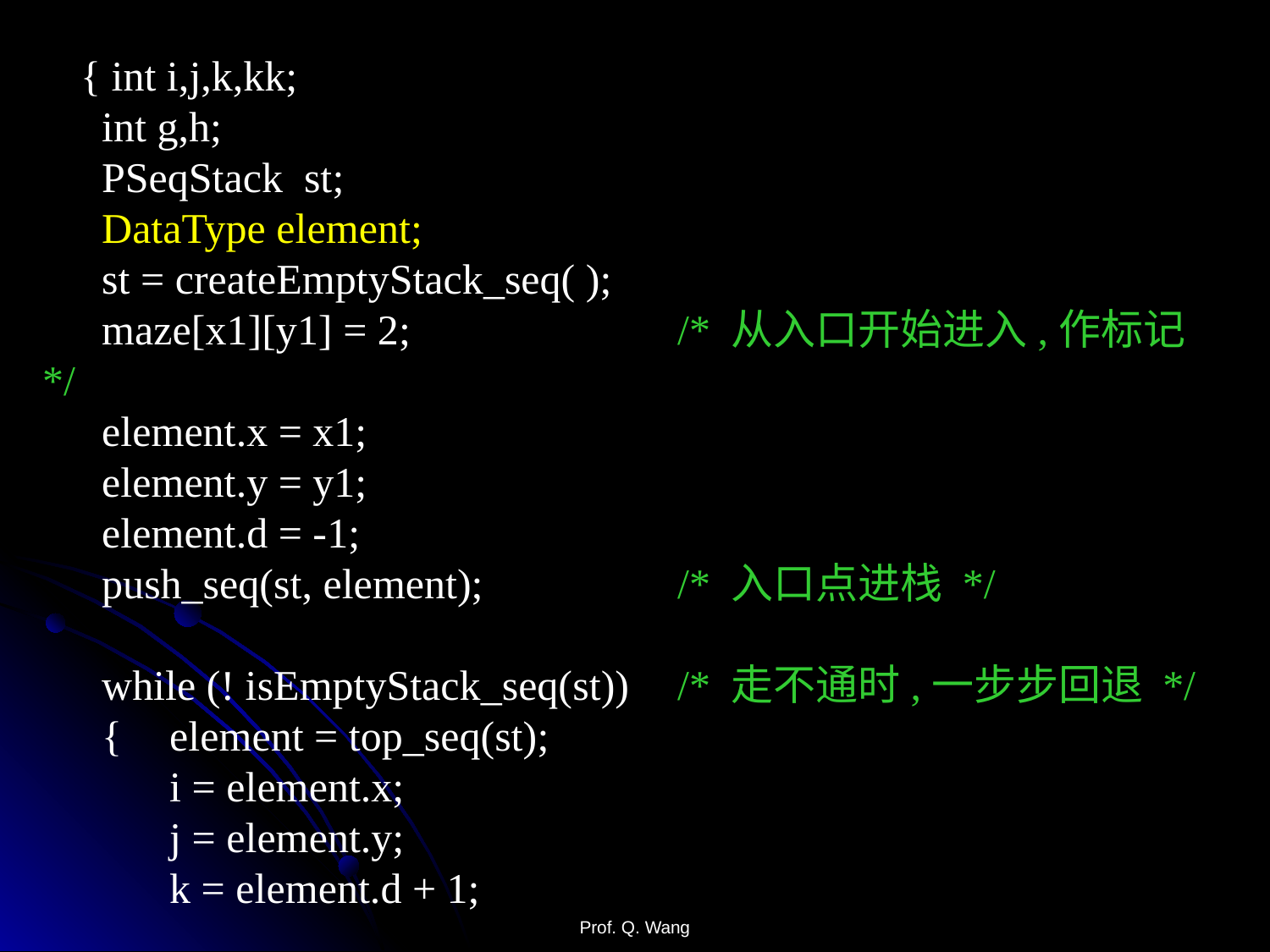

{ int i,j,k,kk;
  int g,h;
  PSeqStack  st;
  DataType element;
  st = createEmptyStack_seq( );
  maze[x1][y1] = 2;  		/* 从入口开始进入,作标记 */
  element.x = x1;
  element.y = y1;
  element.d = -1;
  push_seq(st, element);   		/* 入口点进栈 */

  while (! isEmptyStack_seq(st))	/* 走不通时,一步步回退 */
  { 	element = top_seq(st);
	i = element.x;
	j = element.y;
	k = element.d + 1;

Prof. Q. Wang